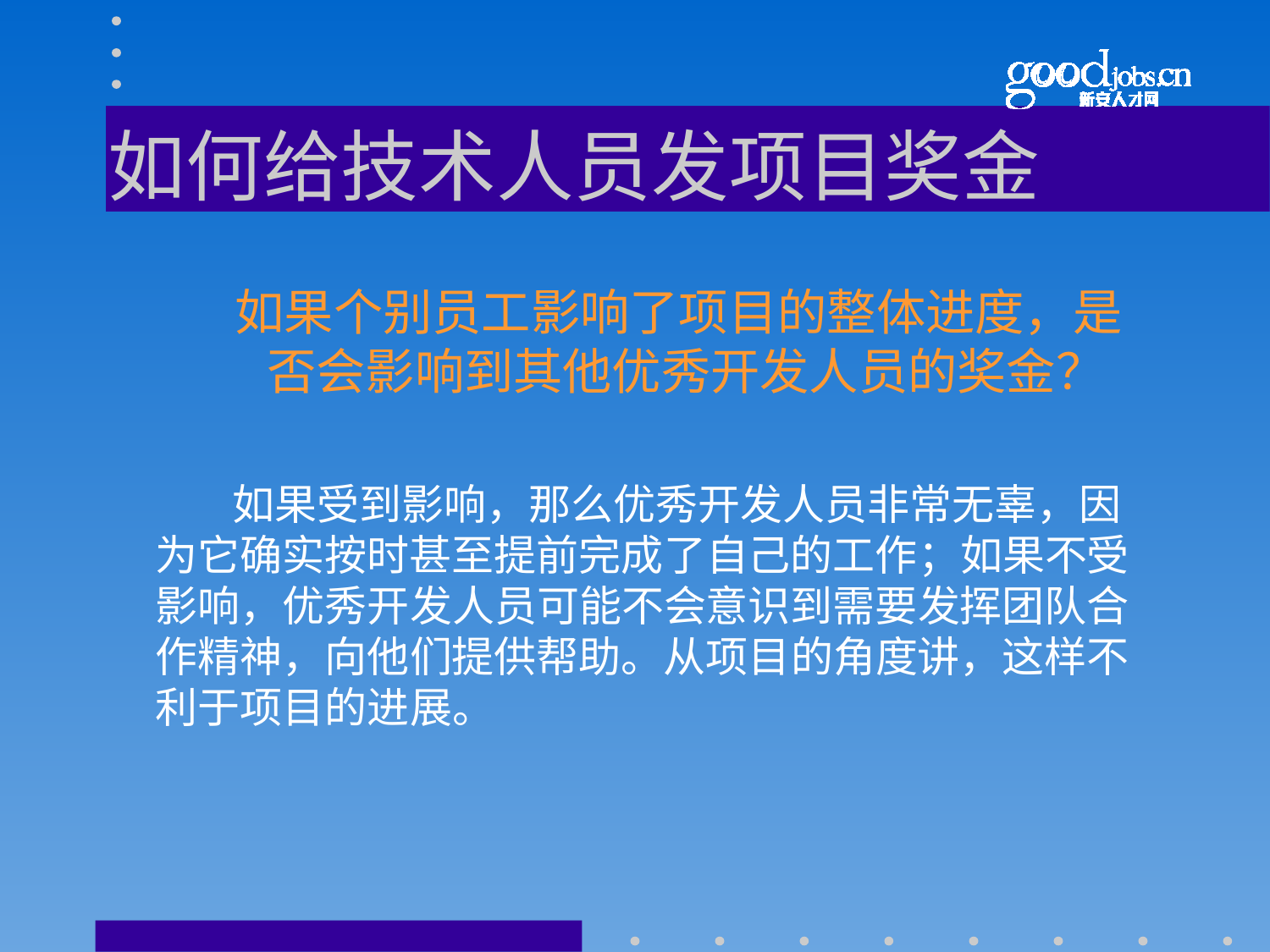

# 如何给技术人员发项目奖金
如果个别员工影响了项目的整体进度，是否会影响到其他优秀开发人员的奖金？

            如果受到影响，那么优秀开发人员非常无辜，因为它确实按时甚至提前完成了自己的工作；如果不受影响，优秀开发人员可能不会意识到需要发挥团队合作精神，向他们提供帮助。从项目的角度讲，这样不利于项目的进展。